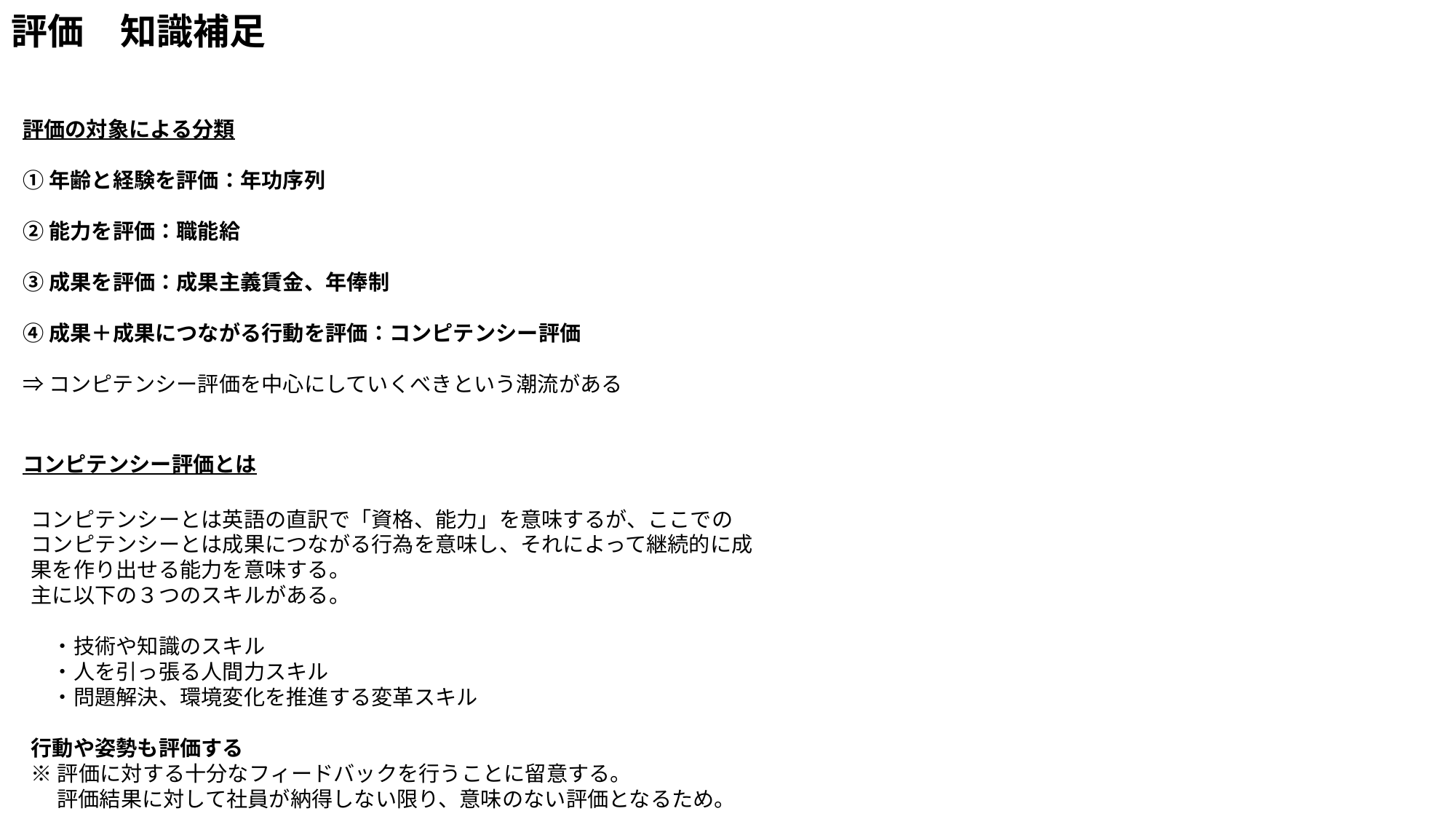

# 評価　知識補足
評価の対象による分類
①年齢と経験を評価：年功序列

②能力を評価：職能給

③成果を評価：成果主義賃金、年俸制

④成果＋成果につながる行動を評価：コンピテンシー評価

⇒コンピテンシー評価を中心にしていくべきという潮流がある
コンピテンシー評価とは
コンピテンシーとは英語の直訳で「資格、能力」を意味するが、ここでのコンピテンシーとは成果につながる行為を意味し、それによって継続的に成果を作り出せる能力を意味する。
主に以下の３つのスキルがある。

　・技術や知識のスキル
　・人を引っ張る人間力スキル
　・問題解決、環境変化を推進する変革スキル

行動や姿勢も評価する
※評価に対する十分なフィードバックを行うことに留意する。
　 評価結果に対して社員が納得しない限り、意味のない評価となるため。